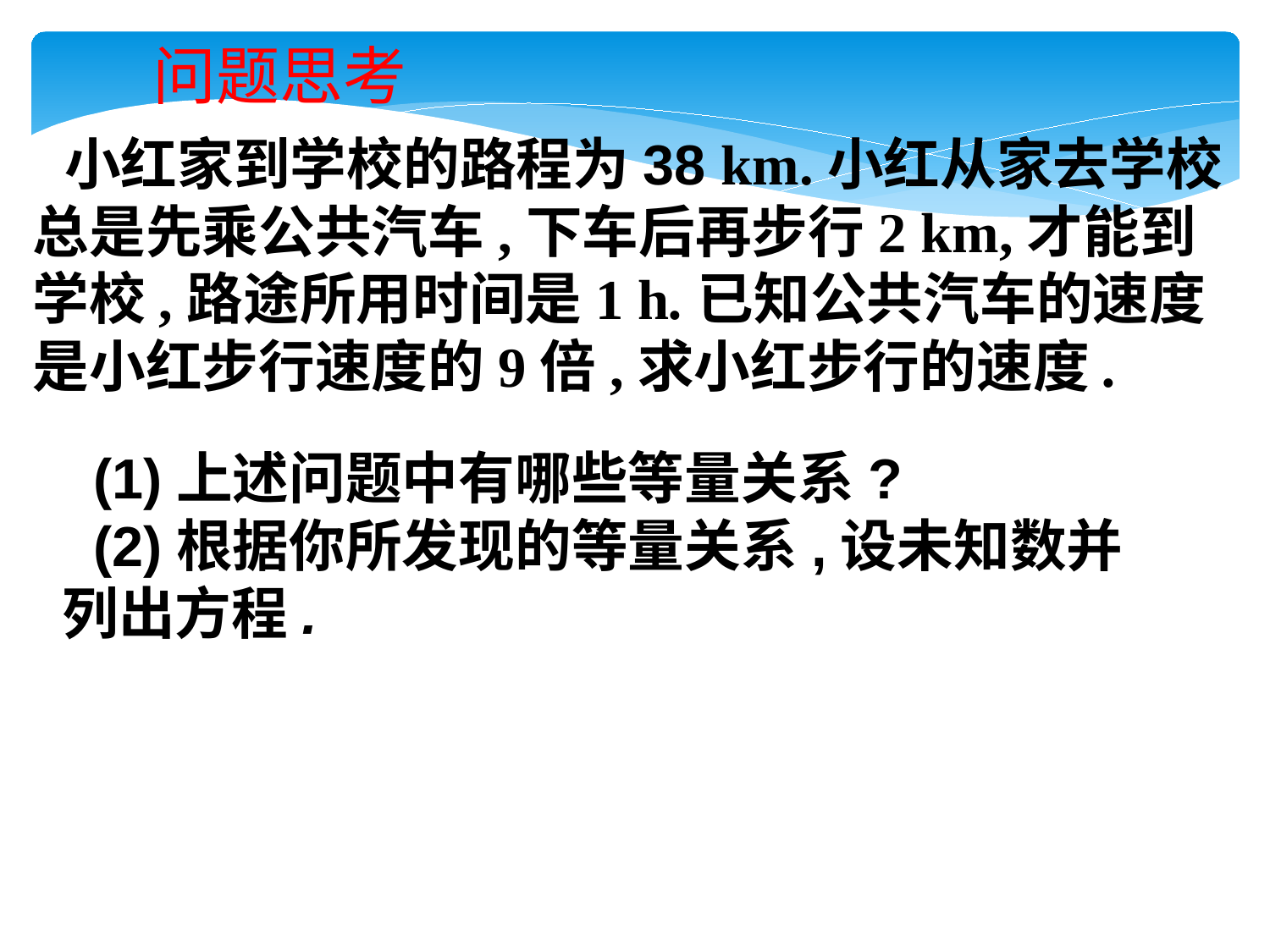

问题思考
小红家到学校的路程为38 km.小红从家去学校总是先乘公共汽车,下车后再步行2 km,才能到学校,路途所用时间是1 h.已知公共汽车的速度是小红步行速度的9倍,求小红步行的速度.
(1)上述问题中有哪些等量关系?
(2)根据你所发现的等量关系,设未知数并列出方程.